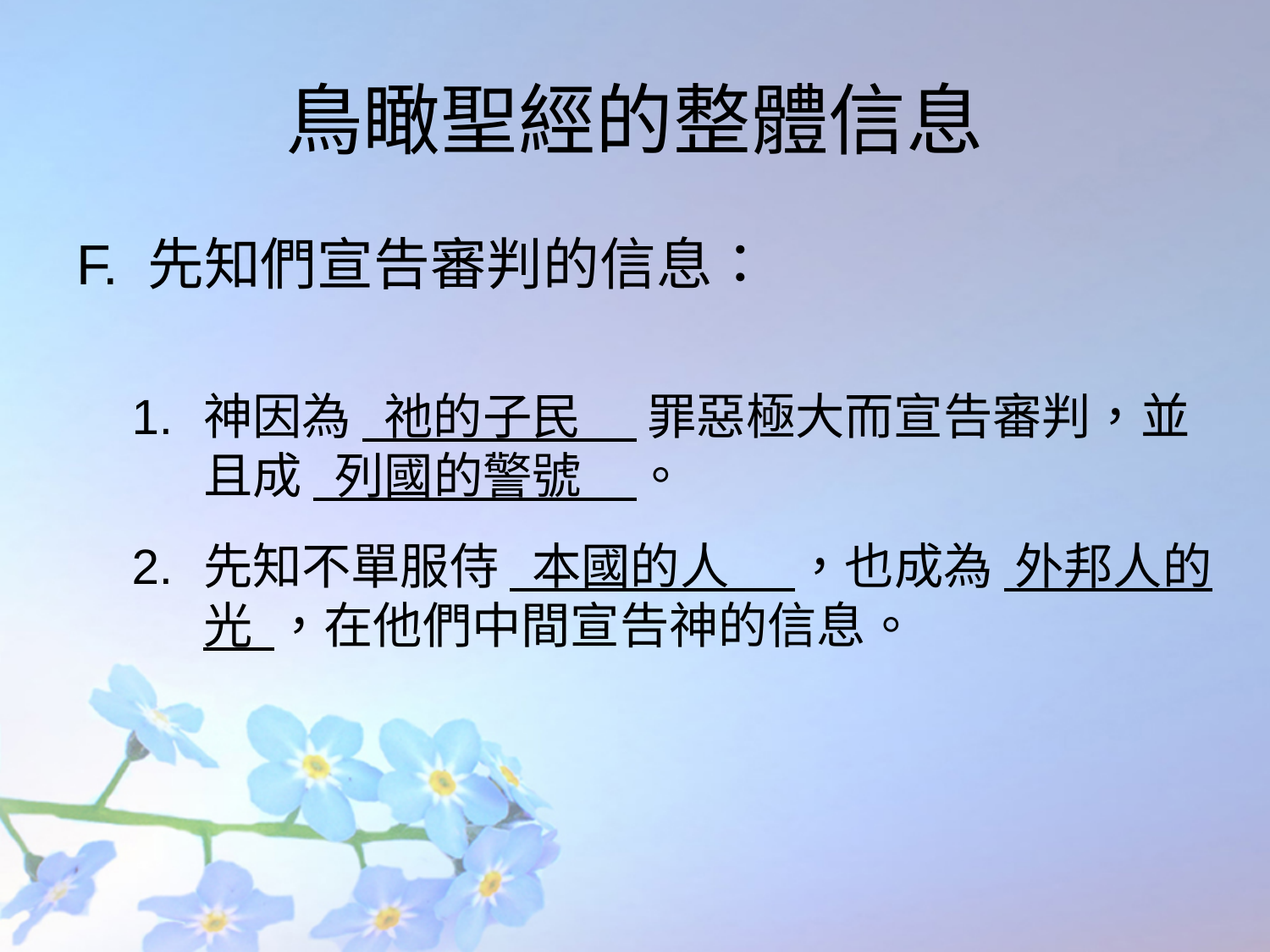

# 鳥瞰聖經的整體信息
先知們宣告審判的信息：

神因為   祂的子民      罪惡極大而宣告審判，並且成   列國的警號     。
先知不單服侍   本國的人      ，也成為  外邦人的光  ，在他們中間宣告神的信息。